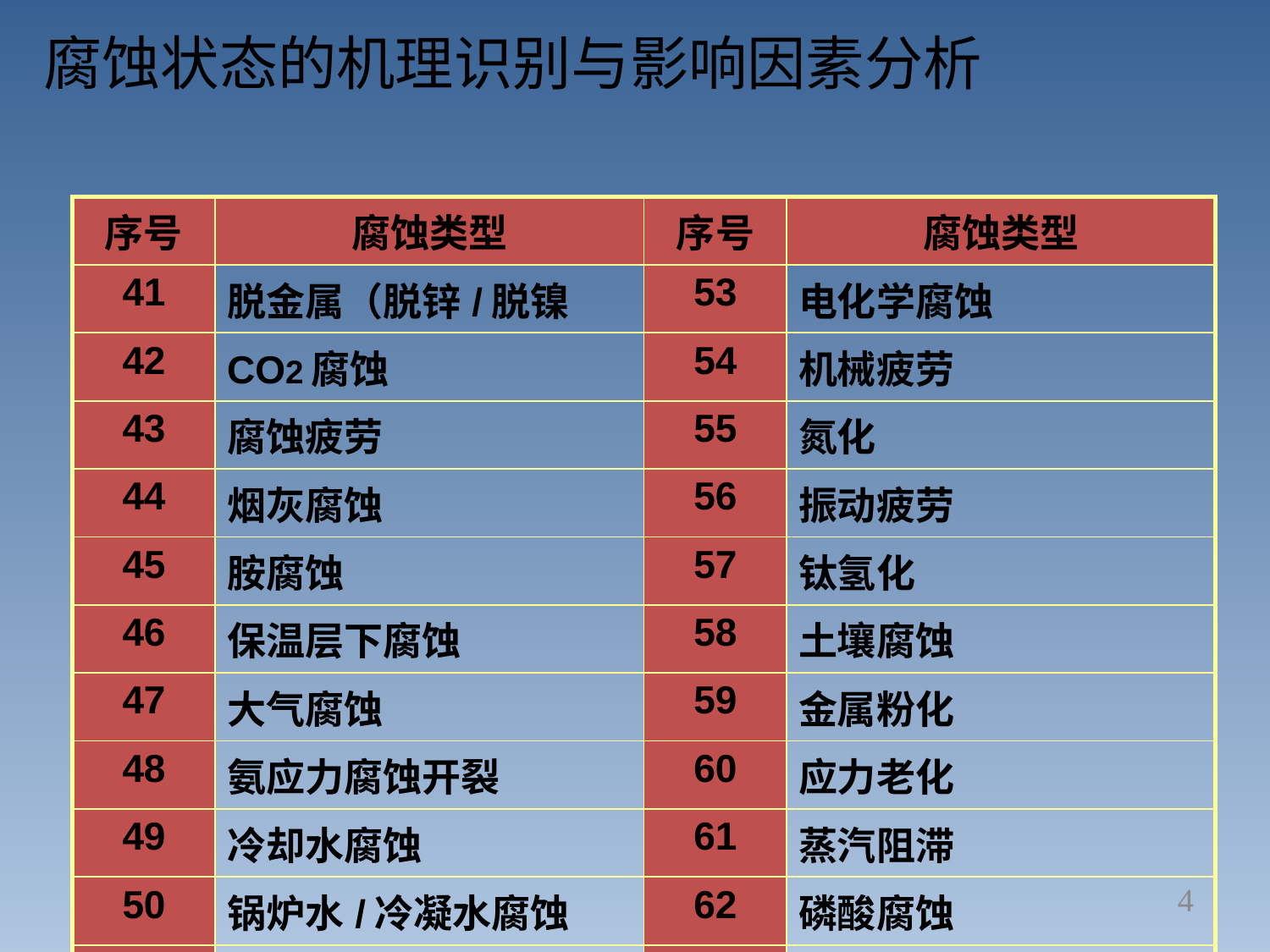

腐蚀状态的机理识别与影响因素分析
| 序号 | 腐蚀类型 | 序号 | 腐蚀类型 |
| --- | --- | --- | --- |
| 41 | 脱金属（脱锌/脱镍 | 53 | 电化学腐蚀 |
| 42 | CO2腐蚀 | 54 | 机械疲劳 |
| 43 | 腐蚀疲劳 | 55 | 氮化 |
| 44 | 烟灰腐蚀 | 56 | 振动疲劳 |
| 45 | 胺腐蚀 | 57 | 钛氢化 |
| 46 | 保温层下腐蚀 | 58 | 土壤腐蚀 |
| 47 | 大气腐蚀 | 59 | 金属粉化 |
| 48 | 氨应力腐蚀开裂 | 60 | 应力老化 |
| 49 | 冷却水腐蚀 | 61 | 蒸汽阻滞 |
| 50 | 锅炉水/冷凝水腐蚀 | 62 | 磷酸腐蚀 |
| 51 | 微生物腐蚀 | 63 | 苯酚(石碳酸)腐蚀 |
| 52 | 液态金属脆化 |  |  |
4